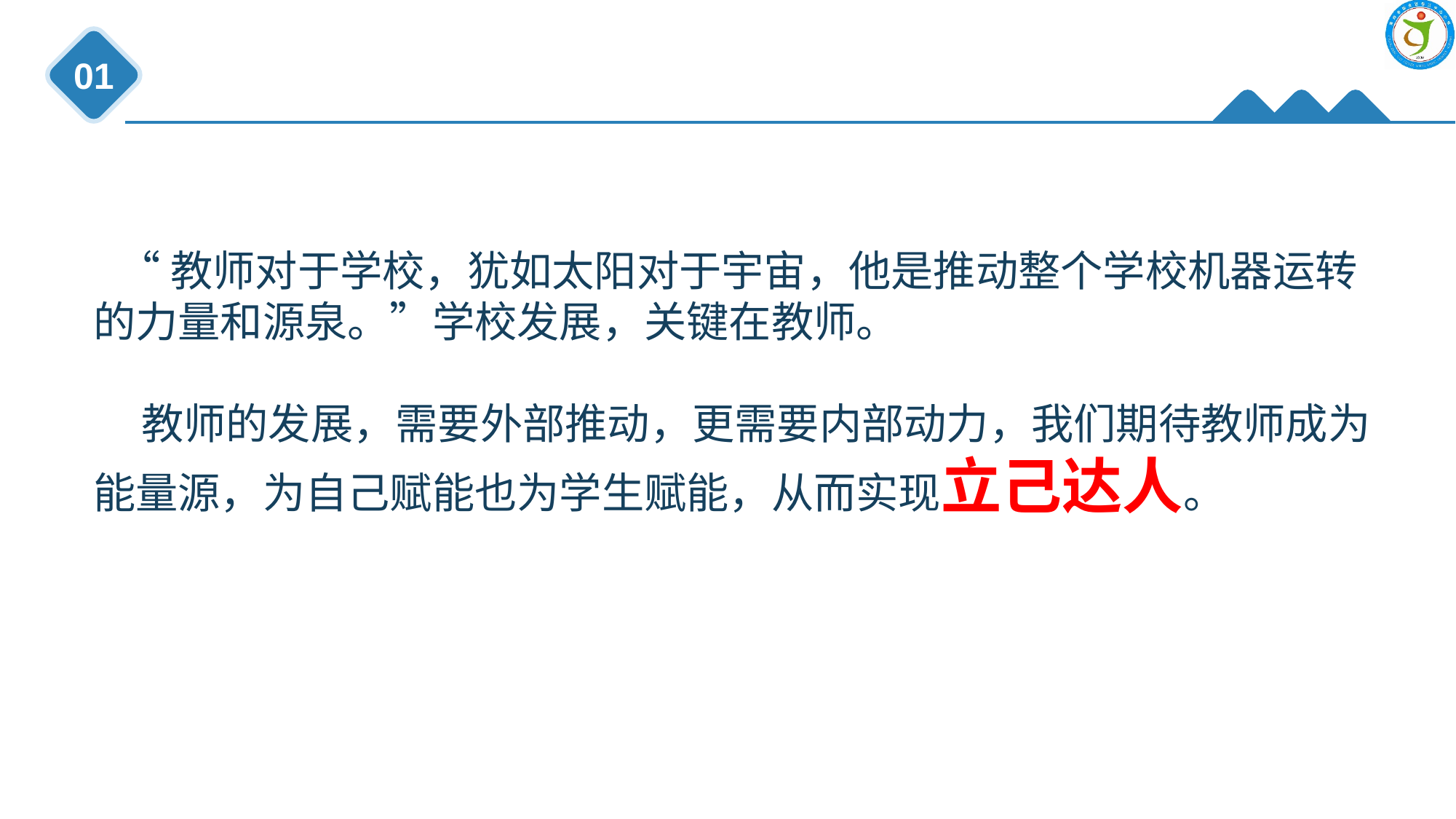

01

    “教师对于学校，犹如太阳对于宇宙，他是推动整个学校机器运转的力量和源泉。”学校发展，关键在教师。

    教师的发展，需要外部推动，更需要内部动力，我们期待教师成为能量源，为自己赋能也为学生赋能，从而实现立己达人。